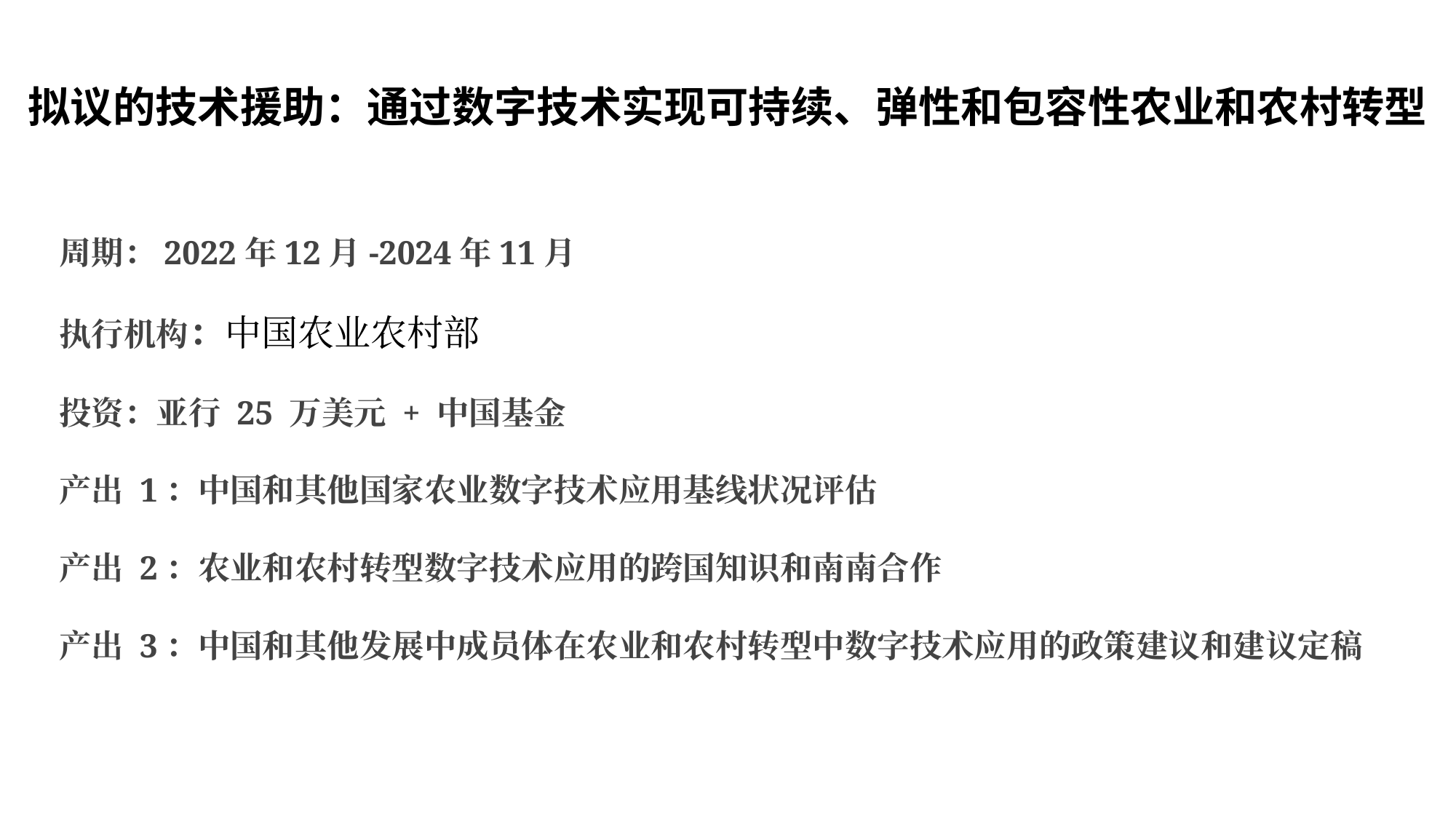

拟议的技术援助：通过数字技术实现可持续、弹性和包容性农业和农村转型
周期：2022年12月-2024年11月

执行机构：中国农业农村部

投资：亚行 25 万美元 + 中国基金

产出 1：中国和其他国家农业数字技术应用基线状况评估

产出 2：农业和农村转型数字技术应用的跨国知识和南南合作

产出 3：中国和其他发展中成员体在农业和农村转型中数字技术应用的政策建议和建议定稿